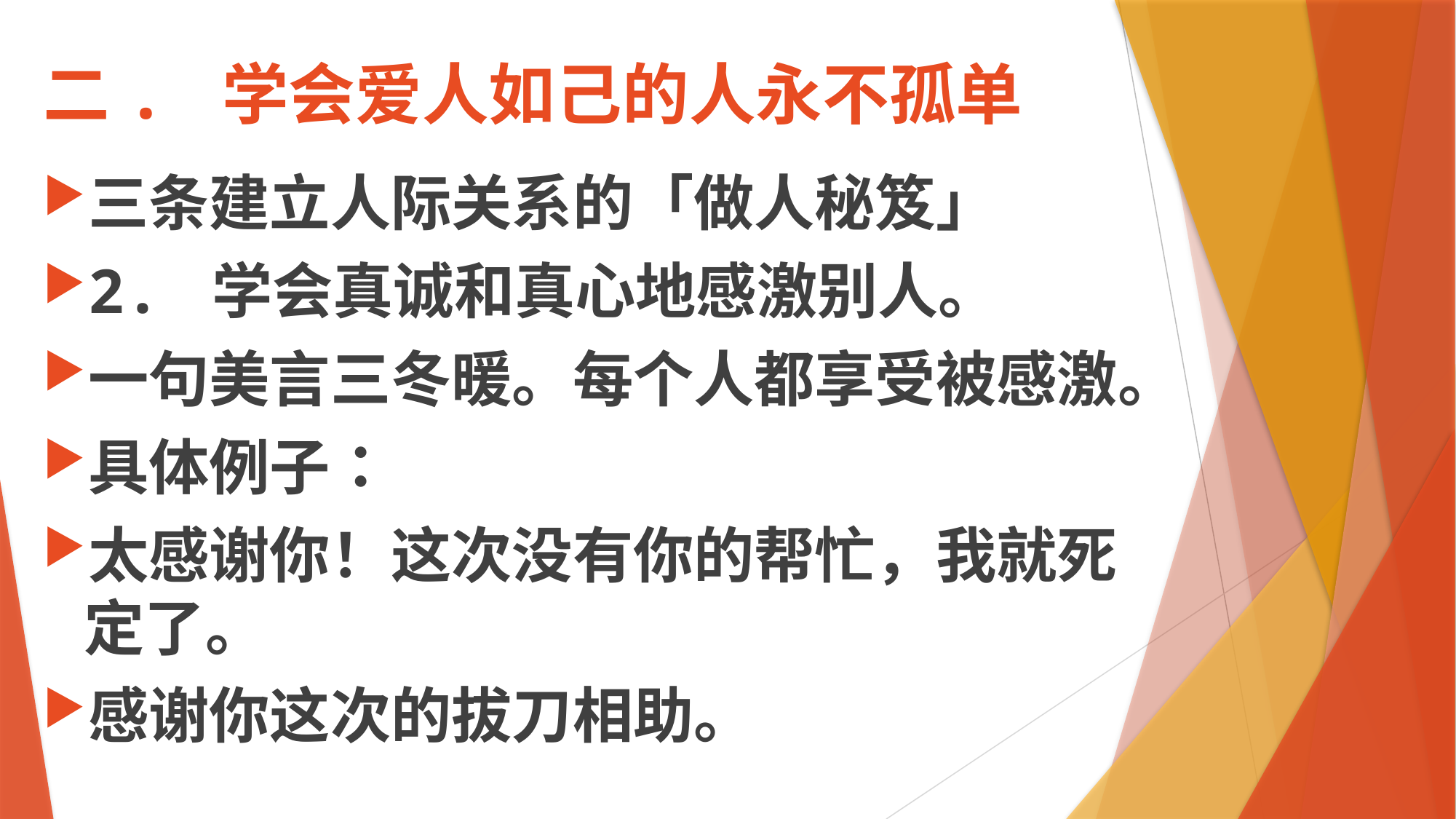

# 二. 学会爱人如己的人永不孤单
三条建立人际关系的「做人秘笈」
2. 学会真诚和真心地感激别人。
一句美言三冬暖。每个人都享受被感激。
具体例子：
太感谢你！这次没有你的帮忙，我就死定了。
感谢你这次的拔刀相助。